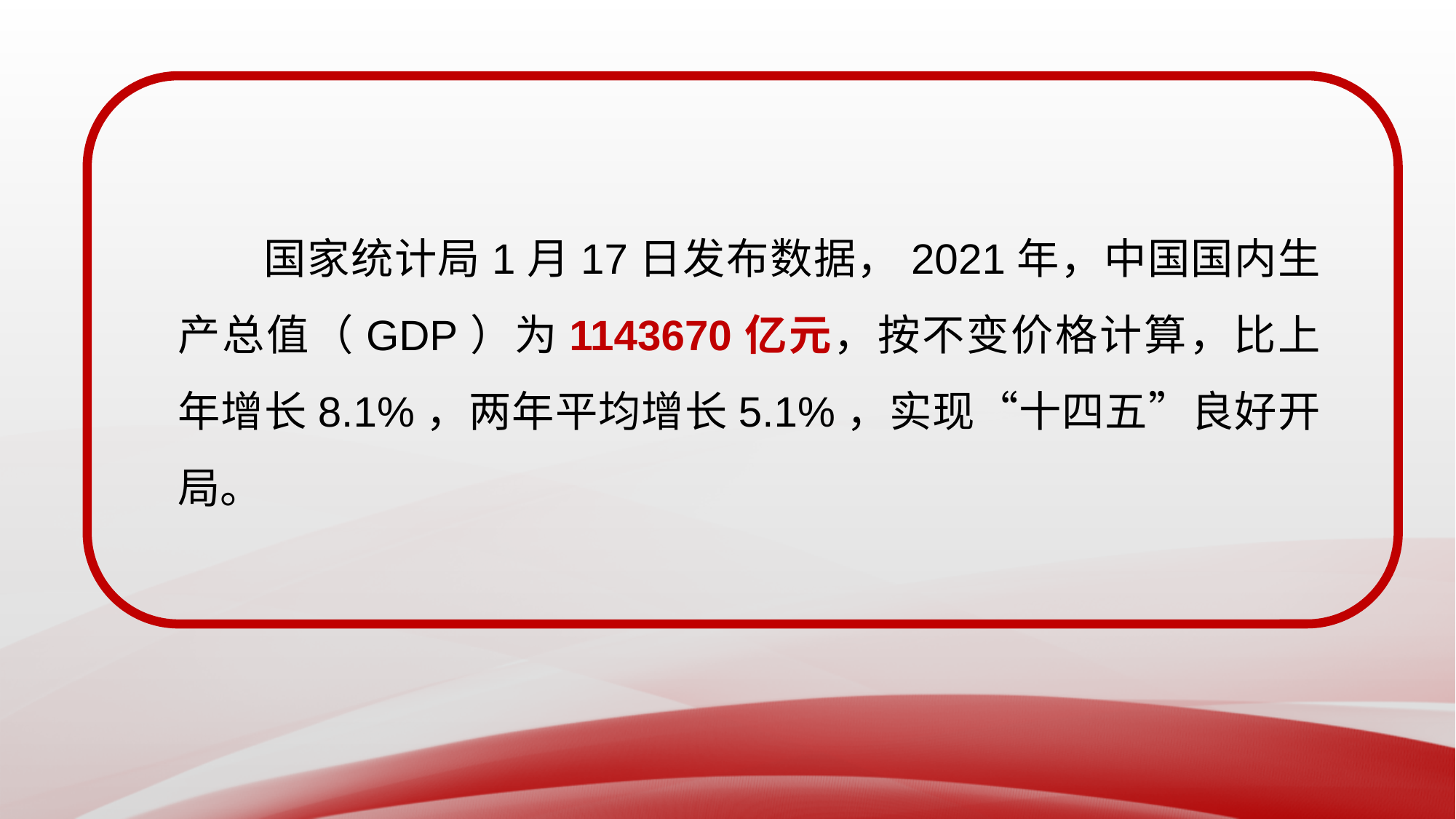

国家统计局1月17日发布数据，2021年，中国国内生产总值（GDP）为1143670亿元，按不变价格计算，比上年增长8.1%，两年平均增长5.1%，实现“十四五”良好开局。